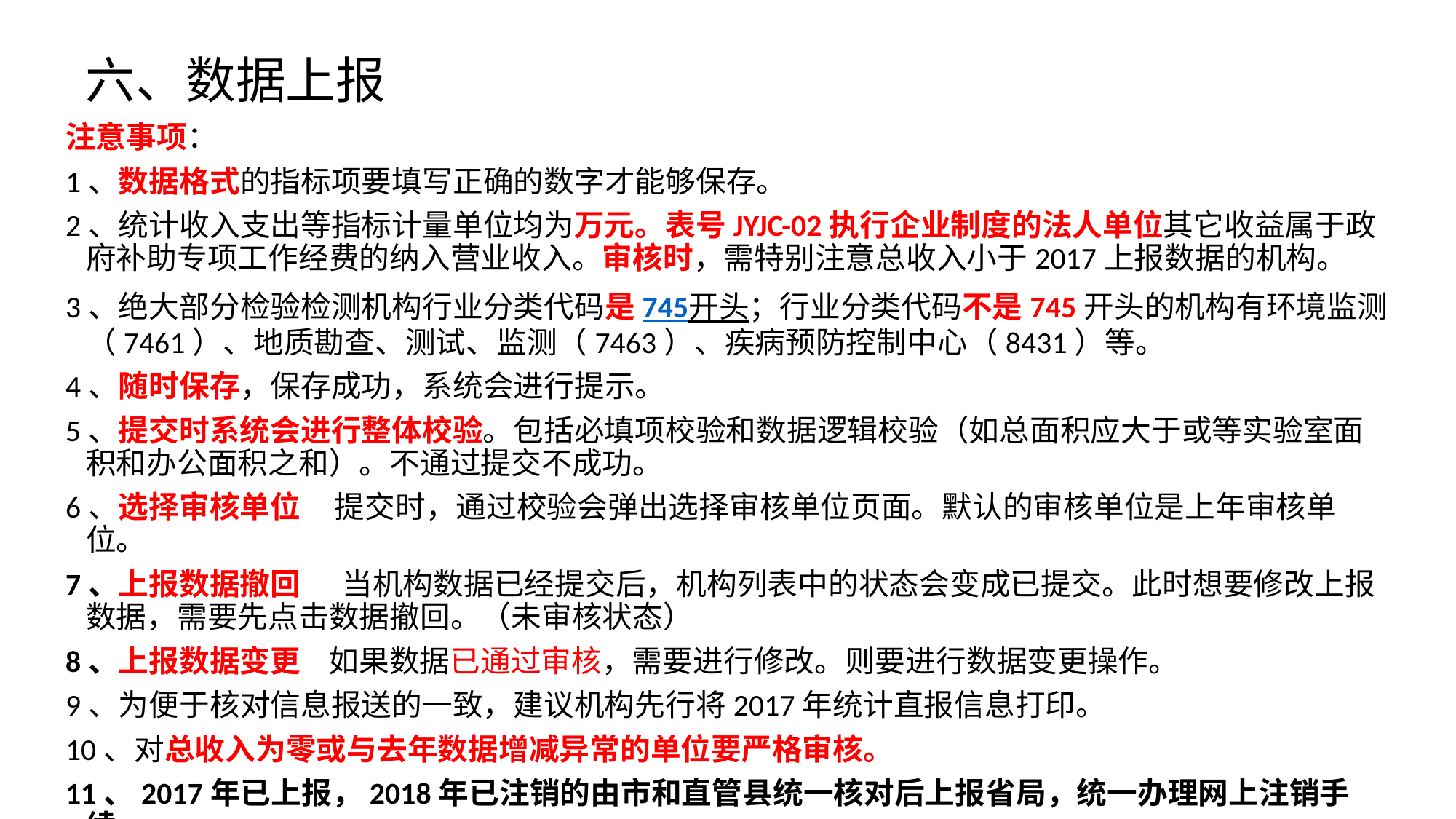

# 六、数据上报
注意事项：
1、数据格式的指标项要填写正确的数字才能够保存。
2、统计收入支出等指标计量单位均为万元。表号JYJC-02执行企业制度的法人单位其它收益属于政府补助专项工作经费的纳入营业收入。审核时，需特别注意总收入小于2017上报数据的机构。
3、绝大部分检验检测机构行业分类代码是745开头；行业分类代码不是745开头的机构有环境监测（7461）、地质勘查、测试、监测（7463）、疾病预防控制中心（8431）等。
4、随时保存，保存成功，系统会进行提示。
5、提交时系统会进行整体校验。包括必填项校验和数据逻辑校验（如总面积应大于或等实验室面积和办公面积之和）。不通过提交不成功。
6、选择审核单位     提交时，通过校验会弹出选择审核单位页面。默认的审核单位是上年审核单位。
7、上报数据撤回      当机构数据已经提交后，机构列表中的状态会变成已提交。此时想要修改上报数据，需要先点击数据撤回。（未审核状态）
8、上报数据变更    如果数据已通过审核，需要进行修改。则要进行数据变更操作。
9、为便于核对信息报送的一致，建议机构先行将2017年统计直报信息打印。
10、对总收入为零或与去年数据增减异常的单位要严格审核。
11、2017年已上报，2018年已注销的由市和直管县统一核对后上报省局，统一办理网上注销手续。